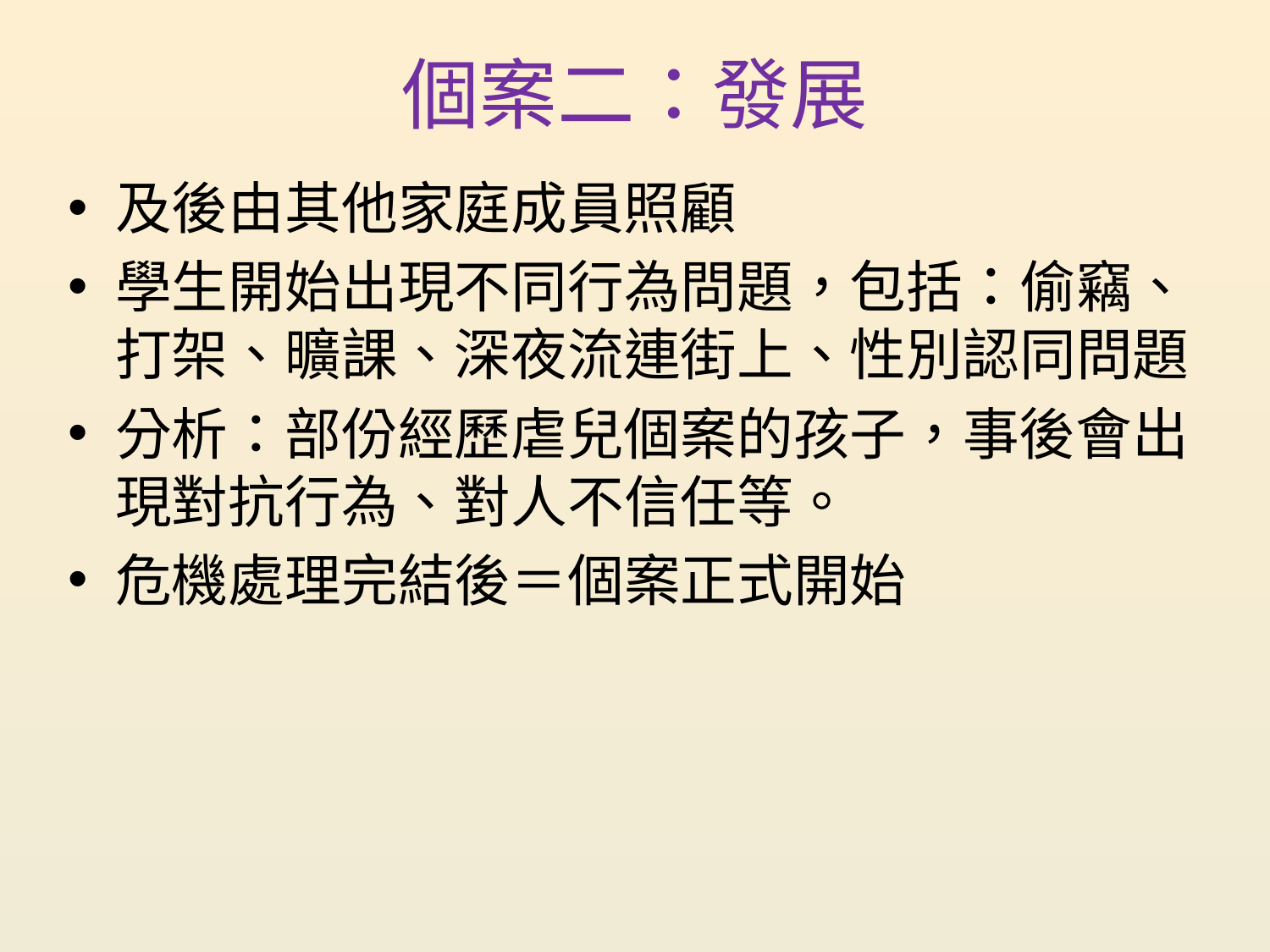

# 個案二：發展
及後由其他家庭成員照顧
學生開始出現不同行為問題，包括：偷竊、打架、曠課、深夜流連街上、性別認同問題
分析：部份經歷虐兒個案的孩子，事後會出現對抗行為、對人不信任等。
危機處理完結後＝個案正式開始